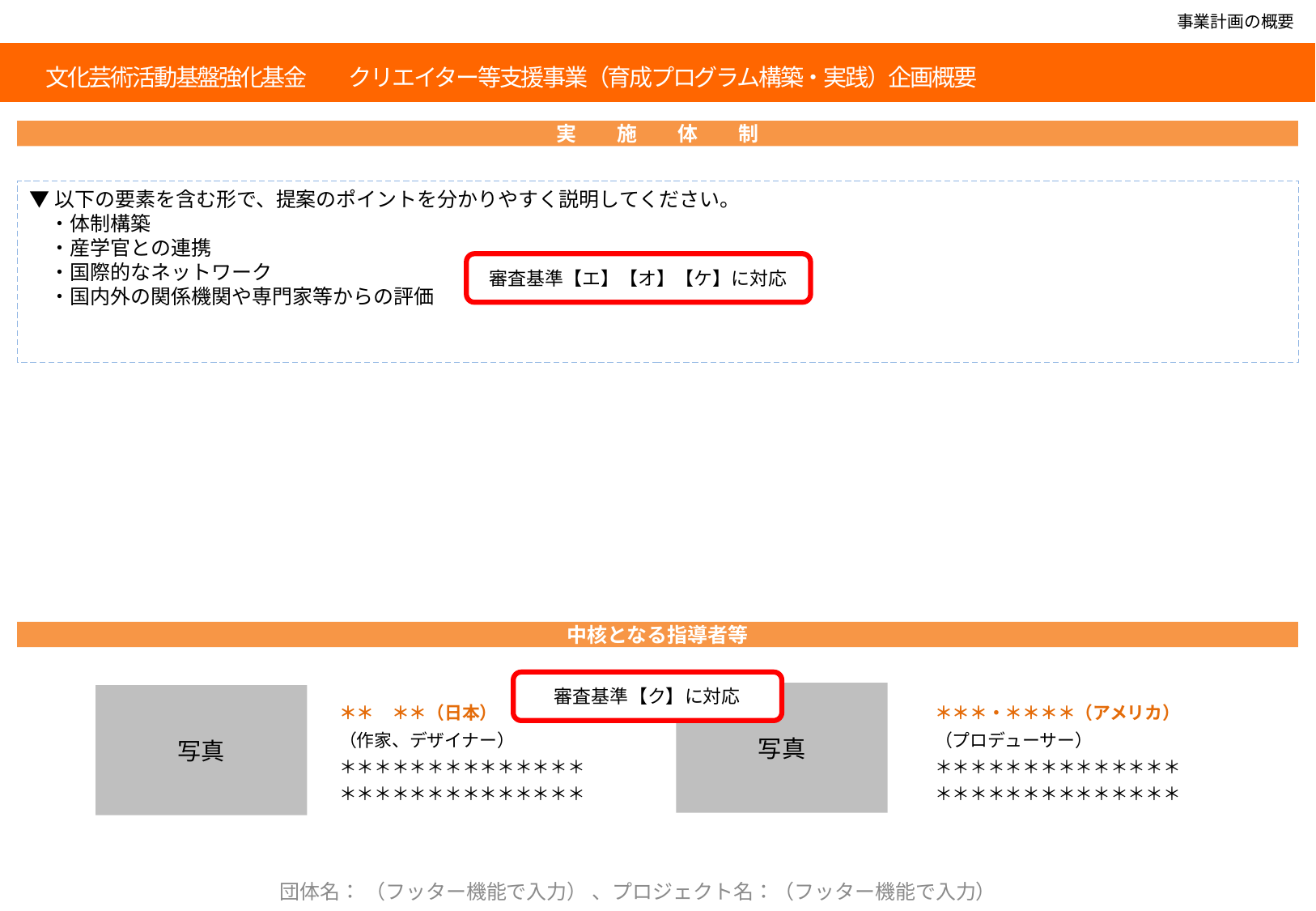

令和２年度「就職・転職支援のための大学リカレント教育推進事業（就職・転職支援のためのリカレント教育プログラムの開発・実施）」企画提案書（a：求職支援）(P4)
事業計画の概要
　文化芸術活動基盤強化基金　　クリエイター等支援事業（育成プログラム構築・実践）企画概要
実　　施　　体　　制
▼以下の要素を含む形で、提案のポイントを分かりやすく説明してください。
　・体制構築
　・産学官との連携
　・国際的なネットワーク
　・国内外の関係機関や専門家等からの評価

審査基準【エ】【オ】【ケ】に対応
中核となる指導者等
審査基準【ク】に対応
写真
写真
＊＊　＊＊（日本）
（作家、デザイナー）
＊＊＊＊＊＊＊＊＊＊＊＊＊＊＊＊＊＊＊＊＊＊＊＊＊＊＊＊
＊＊＊・＊＊＊＊（アメリカ）
（プロデューサー）
＊＊＊＊＊＊＊＊＊＊＊＊＊＊＊＊＊＊＊＊＊＊＊＊＊＊＊＊
←フッターを以後のページ全てに必ず記入
団体名： （フッター機能で入力） 、プロジェクト名：（フッター機能で入力）